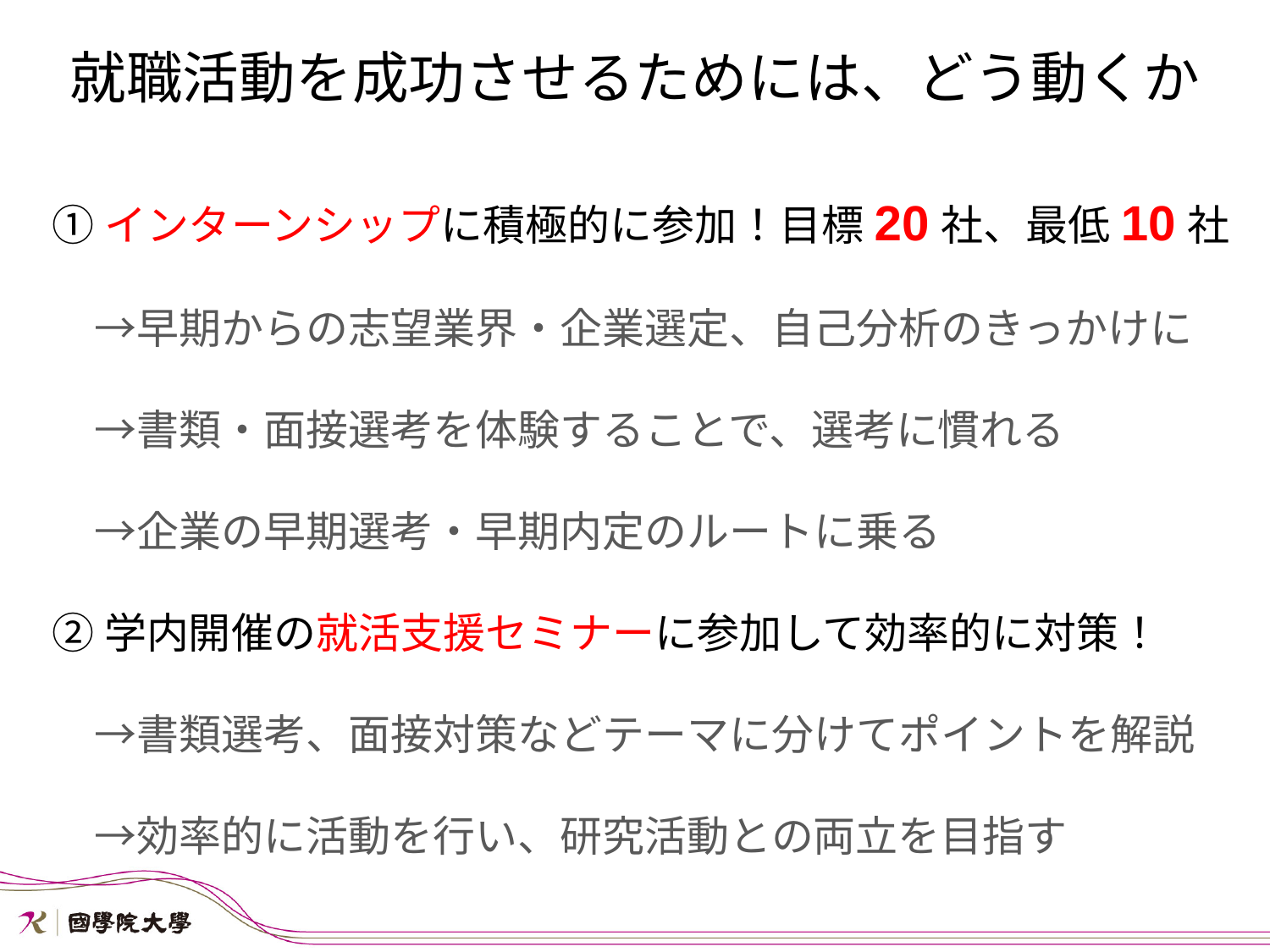

就職活動を成功させるためには、どう動くか
①インターンシップに積極的に参加！目標20社、最低10社
　→早期からの志望業界・企業選定、自己分析のきっかけに
　→書類・面接選考を体験することで、選考に慣れる
　→企業の早期選考・早期内定のルートに乗る
②学内開催の就活支援セミナーに参加して効率的に対策！
　→書類選考、面接対策などテーマに分けてポイントを解説
　→効率的に活動を行い、研究活動との両立を目指す